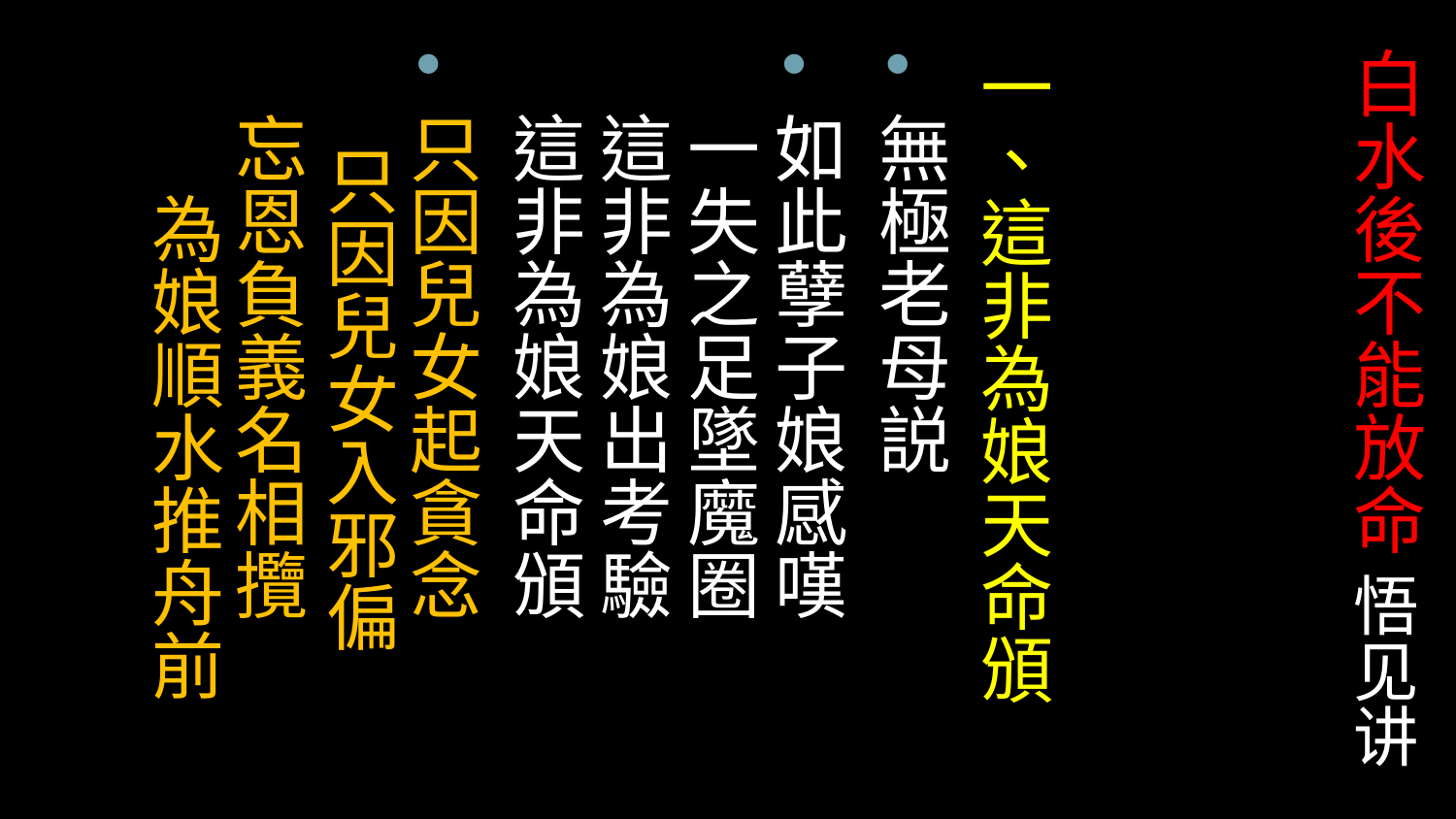

# 白水後不能放命 悟见讲
一、這非為娘天命頒
無極老母説
如此孽子娘感嘆          一失之足墜魔圈
這非為娘出考驗          這非為娘天命頒
只因兒女起貪念            只因兒女入邪偏
忘恩負義名相攬               為娘順水推舟前